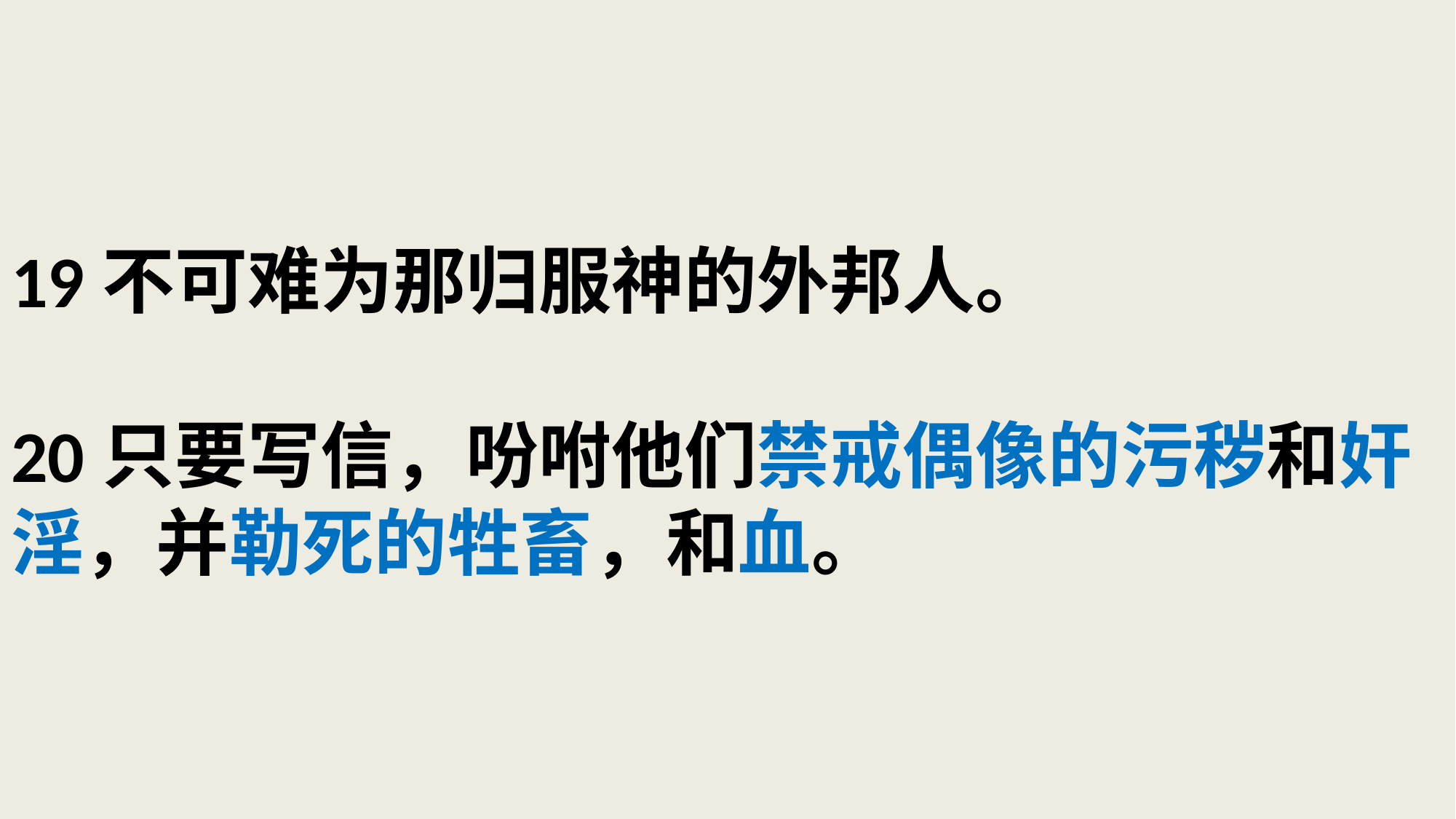

# 19不可难为那归服神的外邦人。 20只要写信，吩咐他们禁戒偶像的污秽和奸淫，并勒死的牲畜，和血。